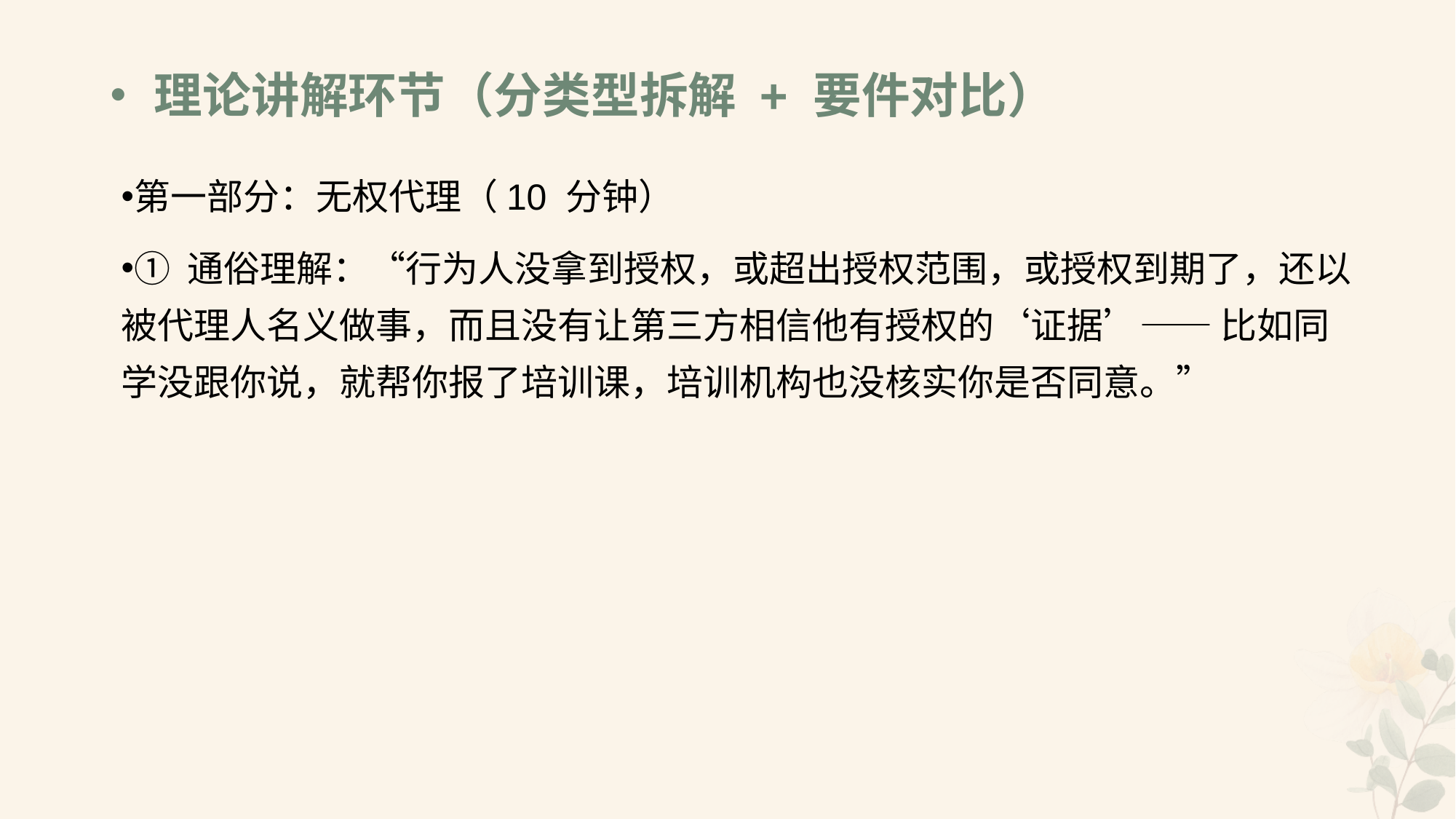

# •理论讲解环节（分类型拆解 + 要件对比）
第一部分：无权代理（10 分钟）
① 通俗理解：“行为人没拿到授权，或超出授权范围，或授权到期了，还以被代理人名义做事，而且没有让第三方相信他有授权的‘证据’—— 比如同学没跟你说，就帮你报了培训课，培训机构也没核实你是否同意。”